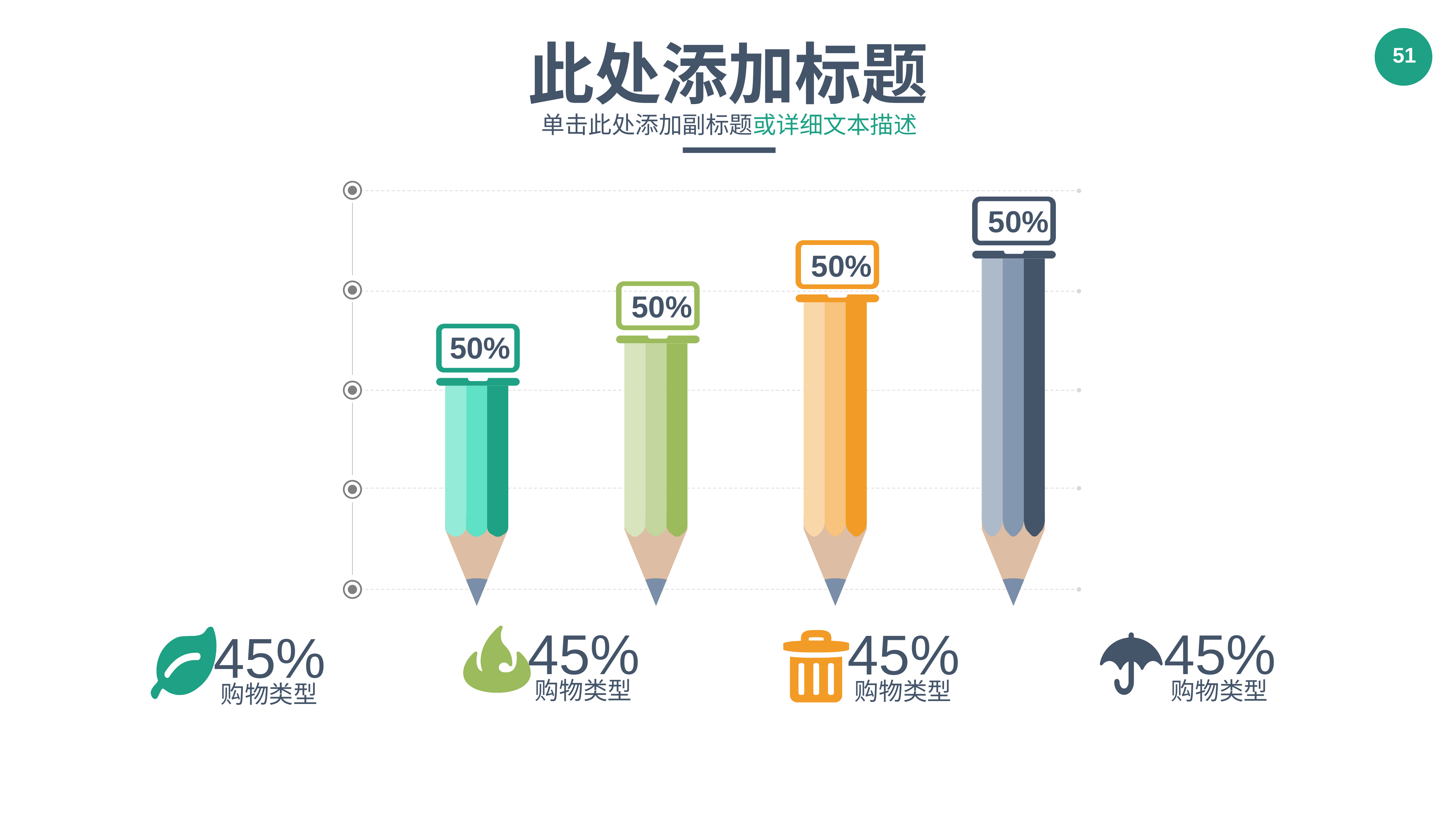

此处添加标题
单击此处添加副标题或详细文本描述

50%

50%

50%

50%

45%
购物类型

45%
购物类型

45%
购物类型

45%
购物类型